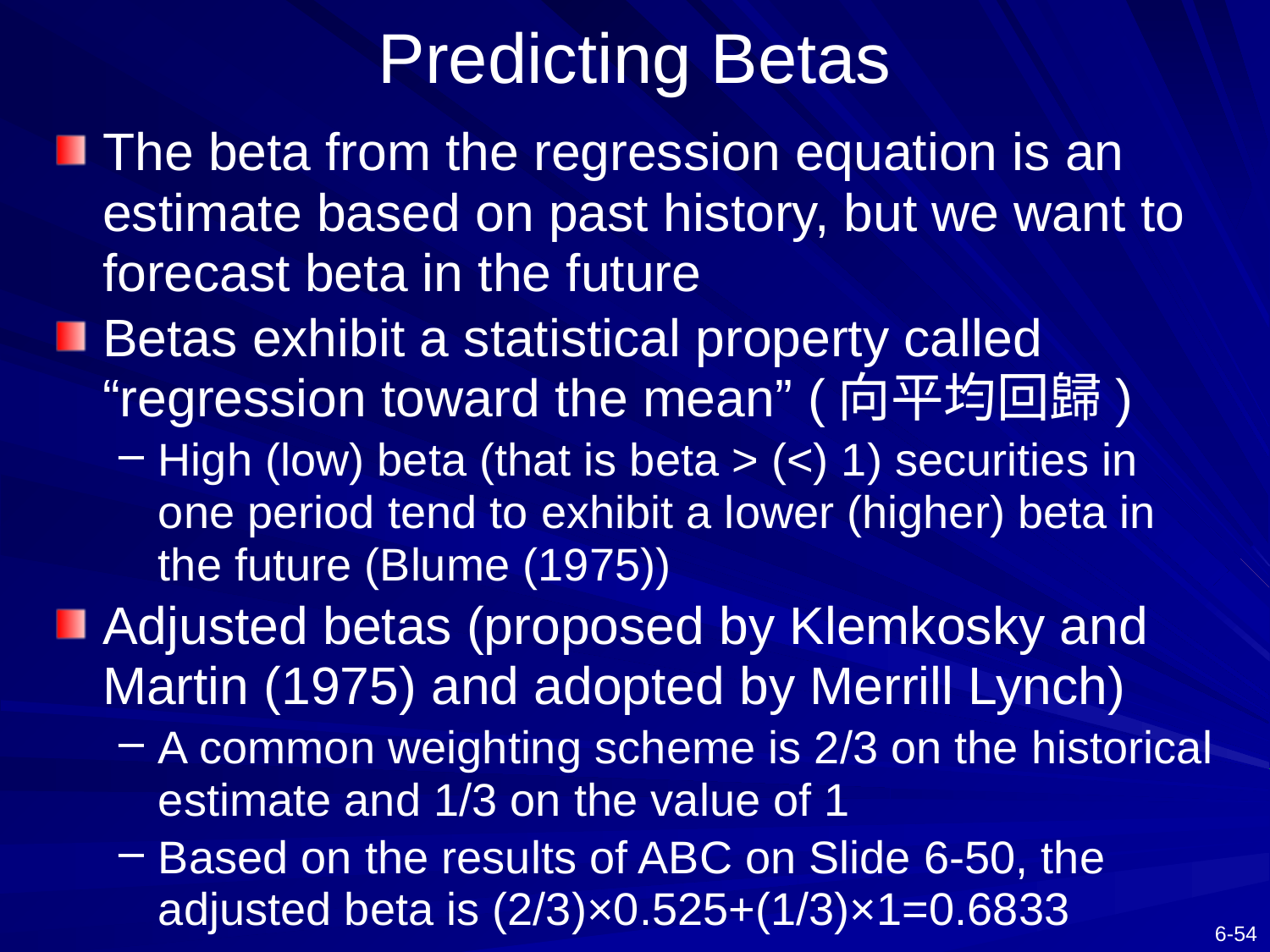

# Predicting Betas
The beta from the regression equation is an estimate based on past history, but we want to forecast beta in the future
Betas exhibit a statistical property called “regression toward the mean” (向平均回歸)
High (low) beta (that is beta > (<) 1) securities in one period tend to exhibit a lower (higher) beta in the future (Blume (1975))
Adjusted betas (proposed by Klemkosky and Martin (1975) and adopted by Merrill Lynch)
A common weighting scheme is 2/3 on the historical estimate and 1/3 on the value of 1
Based on the results of ABC on Slide 6-50, the adjusted beta is (2/3)×0.525+(1/3)×1=0.6833